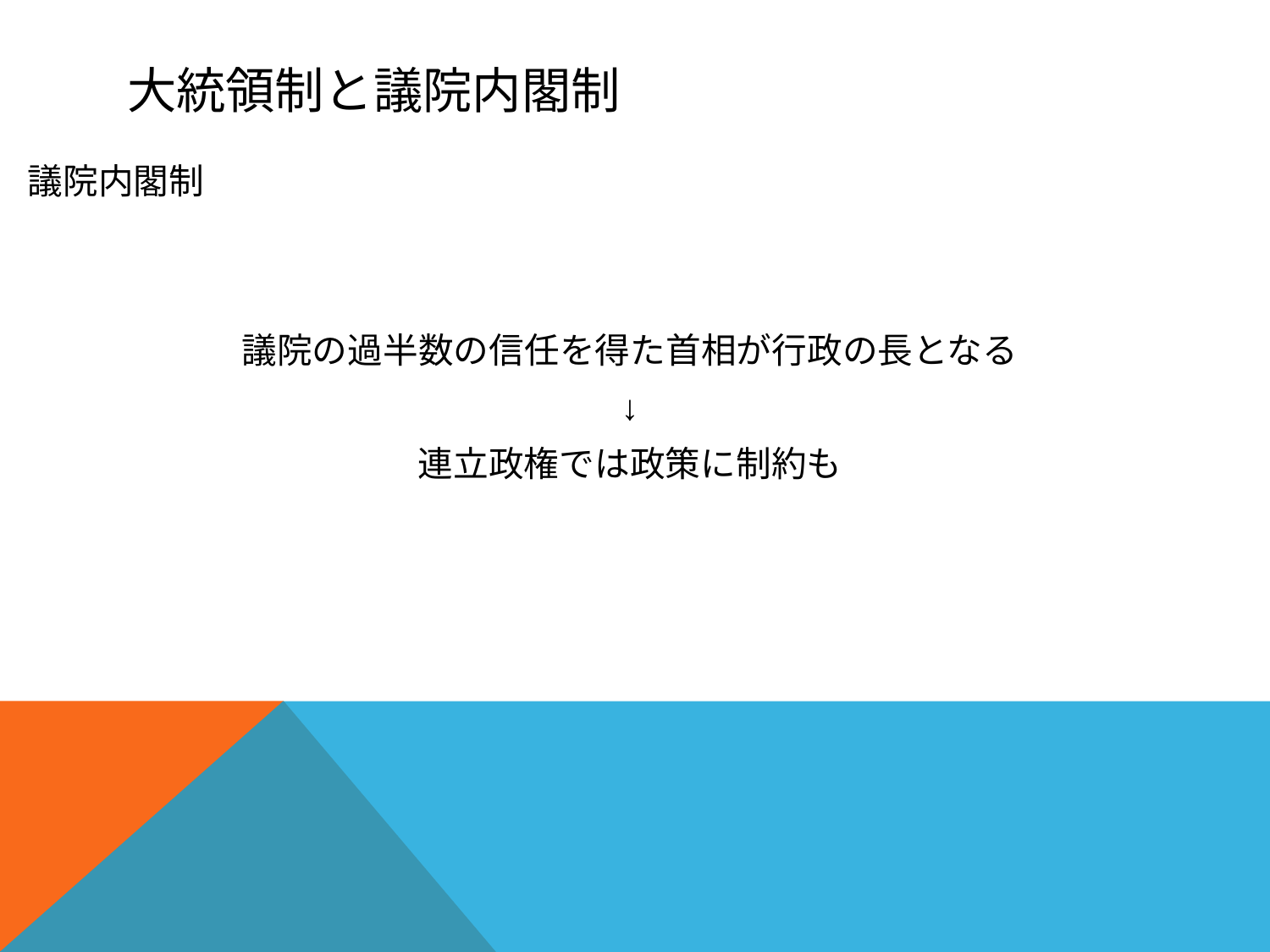

# 大統領制と議院内閣制
議院内閣制

議院の過半数の信任を得た首相が行政の長となる
↓
連立政権では政策に制約も